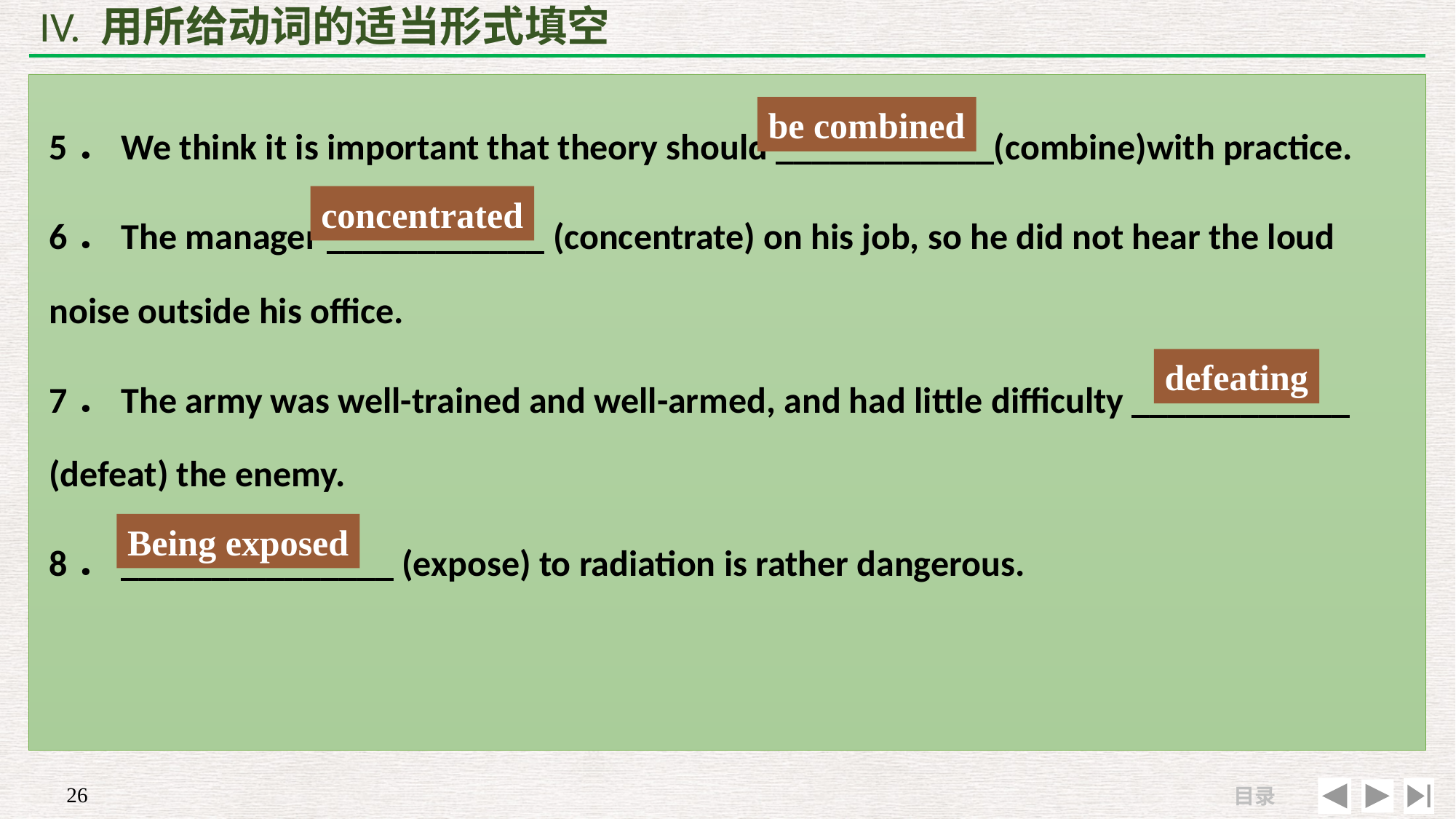

# IV. 用所给动词的适当形式填空

5．We think it is important that theory should ____________(combine)with practice.
6．The manager ____________ (concentrate) on his job, so he did not hear the loud noise outside his office.
7．The army was well-trained and well-armed, and had little difficulty ____________ (defeat) the enemy.
8．_______________ (expose) to radiation is rather dangerous.
be combined
concentrated
defeating
Being exposed